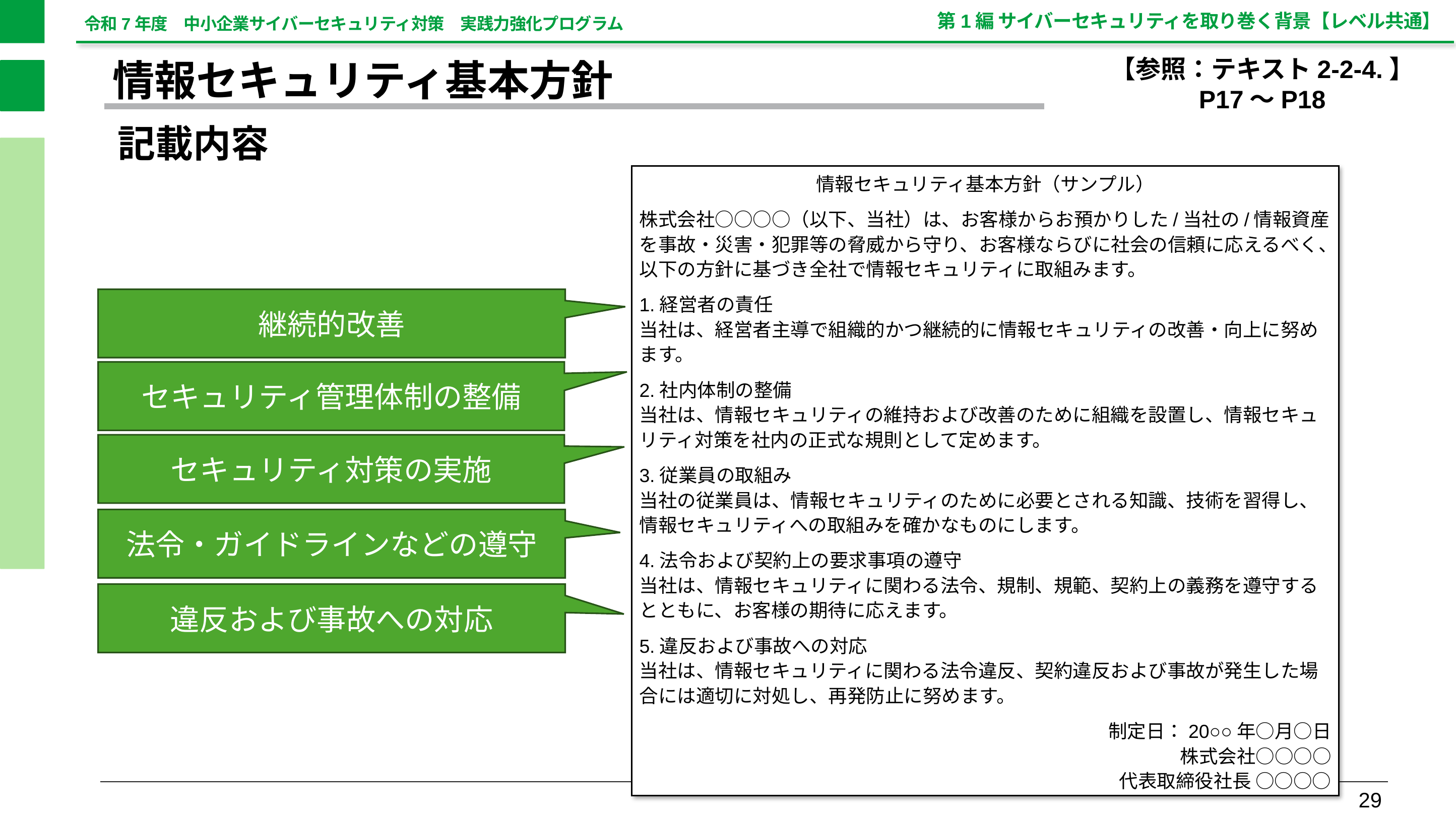

第1編 サイバーセキュリティを取り巻く背景【レベル共通】
【参照：テキスト2-2-4.】
P17～P18
情報セキュリティ基本方針
記載内容
情報セキュリティ基本方針（サンプル）
株式会社○○○○（以下、当社）は、お客様からお預かりした/当社の/情報資産を事故・災害・犯罪等の脅威から守り、お客様ならびに社会の信頼に応えるべく、以下の方針に基づき全社で情報セキュリティに取組みます。
1.経営者の責任
当社は、経営者主導で組織的かつ継続的に情報セキュリティの改善・向上に努めます。
2.社内体制の整備
当社は、情報セキュリティの維持および改善のために組織を設置し、情報セキュリティ対策を社内の正式な規則として定めます。
3.従業員の取組み
当社の従業員は、情報セキュリティのために必要とされる知識、技術を習得し、情報セキュリティへの取組みを確かなものにします。
4.法令および契約上の要求事項の遵守
当社は、情報セキュリティに関わる法令、規制、規範、契約上の義務を遵守するとともに、お客様の期待に応えます。
5.違反および事故への対応
当社は、情報セキュリティに関わる法令違反、契約違反および事故が発生した場合には適切に対処し、再発防止に努めます。
制定日：20○○年○月○日
株式会社○○○○
代表取締役社長 ○○○○
継続的改善
セキュリティ管理体制の整備
セキュリティ対策の実施
法令・ガイドラインなどの遵守
違反および事故への対応